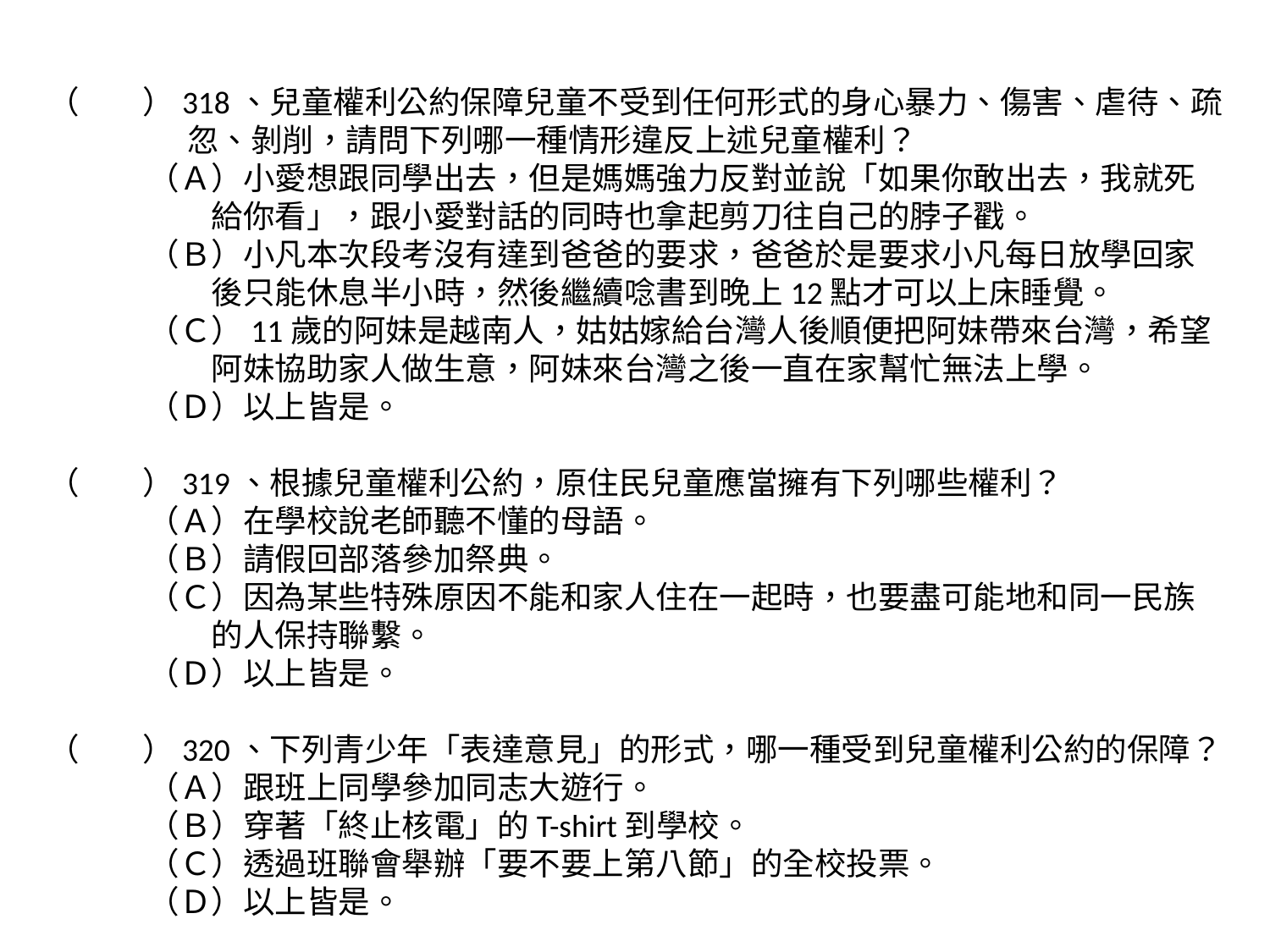

（　　）318、兒童權利公約保障兒童不受到任何形式的身心暴力、傷害、虐待、疏忽、剝削，請問下列哪一種情形違反上述兒童權利？
（Ａ）小愛想跟同學出去，但是媽媽強力反對並說「如果你敢出去，我就死給你看」，跟小愛對話的同時也拿起剪刀往自己的脖子戳。
（Ｂ）小凡本次段考沒有達到爸爸的要求，爸爸於是要求小凡每日放學回家後只能休息半小時，然後繼續唸書到晚上12點才可以上床睡覺。
（Ｃ）11歲的阿妹是越南人，姑姑嫁給台灣人後順便把阿妹帶來台灣，希望阿妹協助家人做生意，阿妹來台灣之後一直在家幫忙無法上學。
（Ｄ）以上皆是。

（　　）319、根據兒童權利公約，原住民兒童應當擁有下列哪些權利？
（Ａ）在學校說老師聽不懂的母語。
（Ｂ）請假回部落參加祭典。
（Ｃ）因為某些特殊原因不能和家人住在一起時，也要盡可能地和同一民族的人保持聯繫。
（Ｄ）以上皆是。

（　　）320、下列青少年「表達意見」的形式，哪一種受到兒童權利公約的保障？
（Ａ）跟班上同學參加同志大遊行。
（Ｂ）穿著「終止核電」的T-shirt到學校。
（Ｃ）透過班聯會舉辦「要不要上第八節」的全校投票。
（Ｄ）以上皆是。